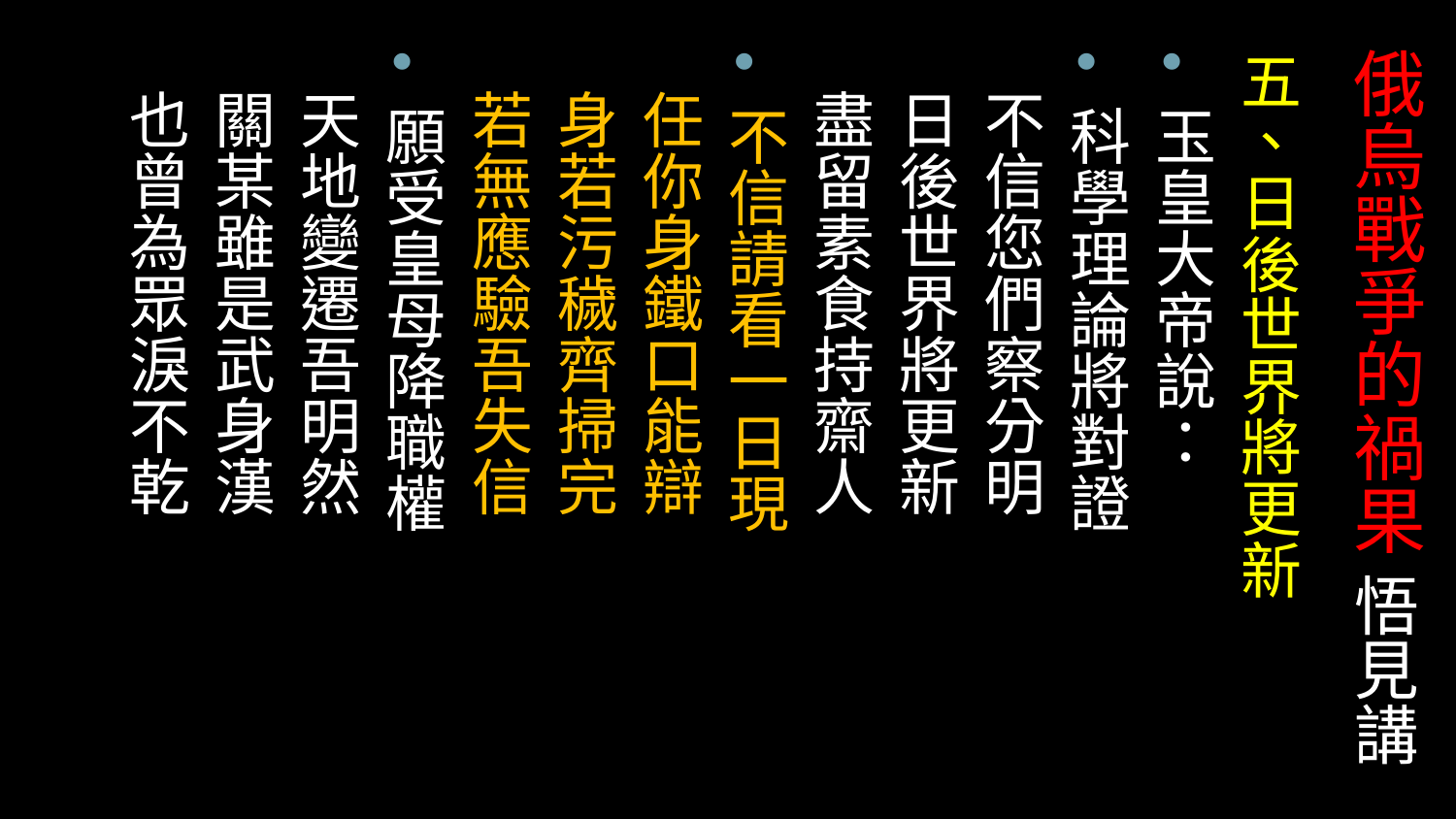

# 俄烏戰爭的禍果 悟見講
五、日後世界將更新
玉皇大帝說：
科學理論將對證
  不信您們察分明
  日後世界將更新
  盡留素食持齋人
不信請看一日現
  任你身鐵口能辯
  身若污穢齊掃完
  若無應驗吾失信
願受皇母降職權
  天地變遷吾明然
  關某雖是武身漢
  也曾為眾淚不乾